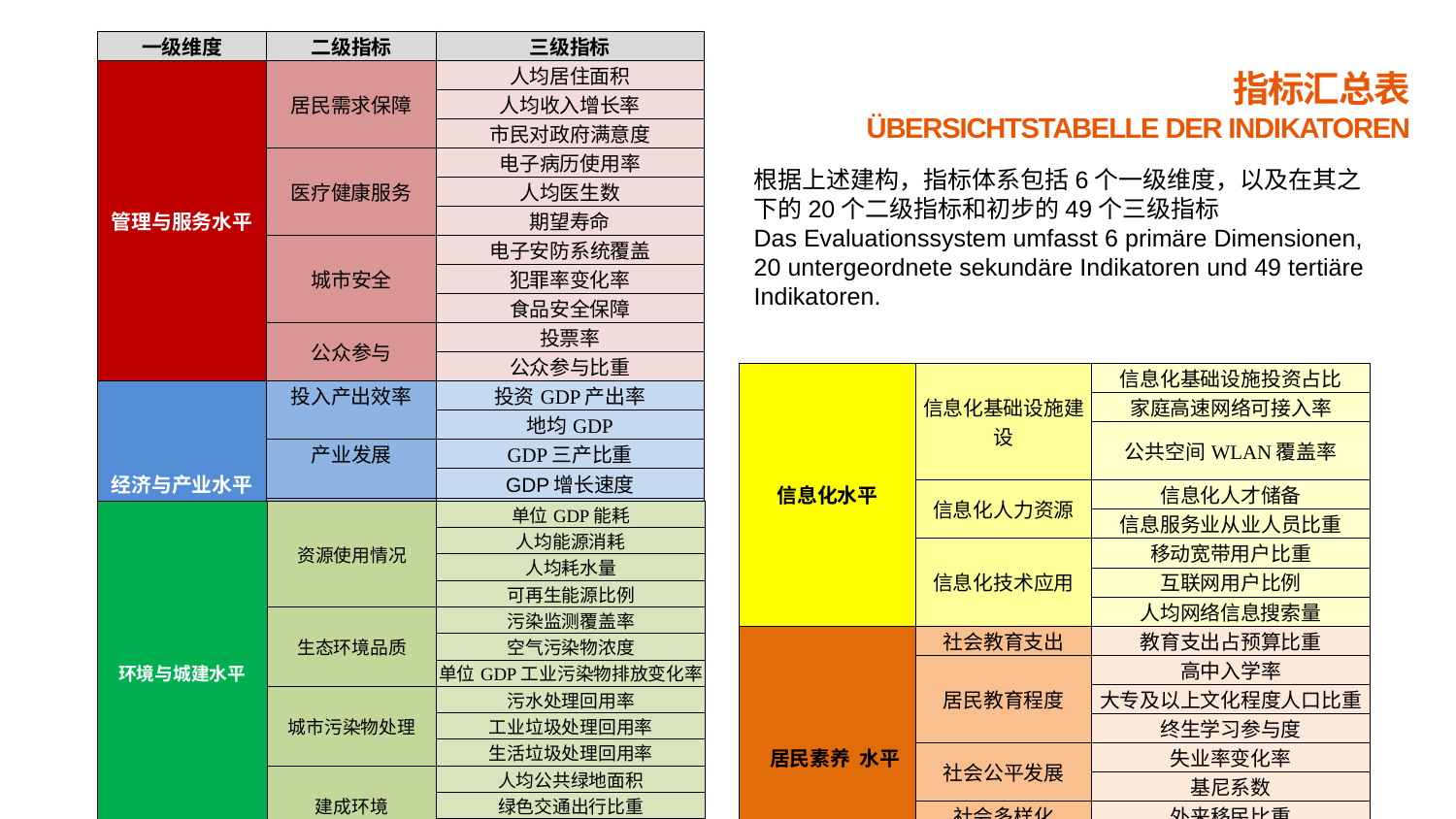

| 一级维度 | 二级指标 | 三级指标 |
| --- | --- | --- |
| 管理与服务水平 | 居民需求保障 | 人均居住面积 |
|  |  | 人均收入增长率 |
|  |  | 市民对政府满意度 |
|  | 医疗健康服务 | 电子病历使用率 |
|  |  | 人均医生数 |
|  |  | 期望寿命 |
|  | 城市安全 | 电子安防系统覆盖 |
|  |  | 犯罪率变化率 |
|  |  | 食品安全保障 |
|  | 公众参与 | 投票率 |
|  |  | 公众参与比重 |
| 经济与产业水平 | 投入产出效率 | 投资GDP产出率 |
|  |  | 地均GDP |
|  | 产业发展 | GDP三产比重 |
|  |  | GDP增长速度 |
|  | 资本投资比率 | 外部投资比率 |
|  |  | R&D支出占GDP比重 |
|  | 信息服务业 | 信息服务业GDP比重 |
指标汇总表
Übersichtstabelle der INdikatoren
根据上述建构，指标体系包括6个一级维度，以及在其之下的20个二级指标和初步的49个三级指标
Das Evaluationssystem umfasst 6 primäre Dimensionen, 20 untergeordnete sekundäre Indikatoren und 49 tertiäre Indikatoren.
| 信息化水平 | 信息化基础设施建设 | 信息化基础设施投资占比 |
| --- | --- | --- |
|  |  | 家庭高速网络可接入率 |
|  |  | 公共空间WLAN覆盖率 |
|  | 信息化人力资源 | 信息化人才储备 |
|  |  | 信息服务业从业人员比重 |
|  | 信息化技术应用 | 移动宽带用户比重 |
|  |  | 互联网用户比例 |
|  |  | 人均网络信息搜索量 |
| 居民素养 水平 | 社会教育支出 | 教育支出占预算比重 |
|  | 居民教育程度 | 高中入学率 |
|  |  | 大专及以上文化程度人口比重 |
|  |  | 终生学习参与度 |
|  | 社会公平发展 | 失业率变化率 |
|  |  | 基尼系数 |
|  | 社会多样化 | 外来移民比重 |
|  | 城市创新 | 创意产业占GDP比重 |
|  |  | 大学和科研院所数 |
| 环境与城建水平 | 资源使用情况 | 单位GDP能耗 |
| --- | --- | --- |
|  |  | 人均能源消耗 |
|  |  | 人均耗水量 |
|  |  | 可再生能源比例 |
|  | 生态环境品质 | 污染监测覆盖率 |
|  |  | 空气污染物浓度 |
|  |  | 单位GDP工业污染物排放变化率 |
|  | 城市污染物处理 | 污水处理回用率 |
|  |  | 工业垃圾处理回用率 |
|  |  | 生活垃圾处理回用率 |
|  | 建成环境 | 人均公共绿地面积 |
|  |  | 绿色交通出行比重 |
|  |  | 城市人口密度 |